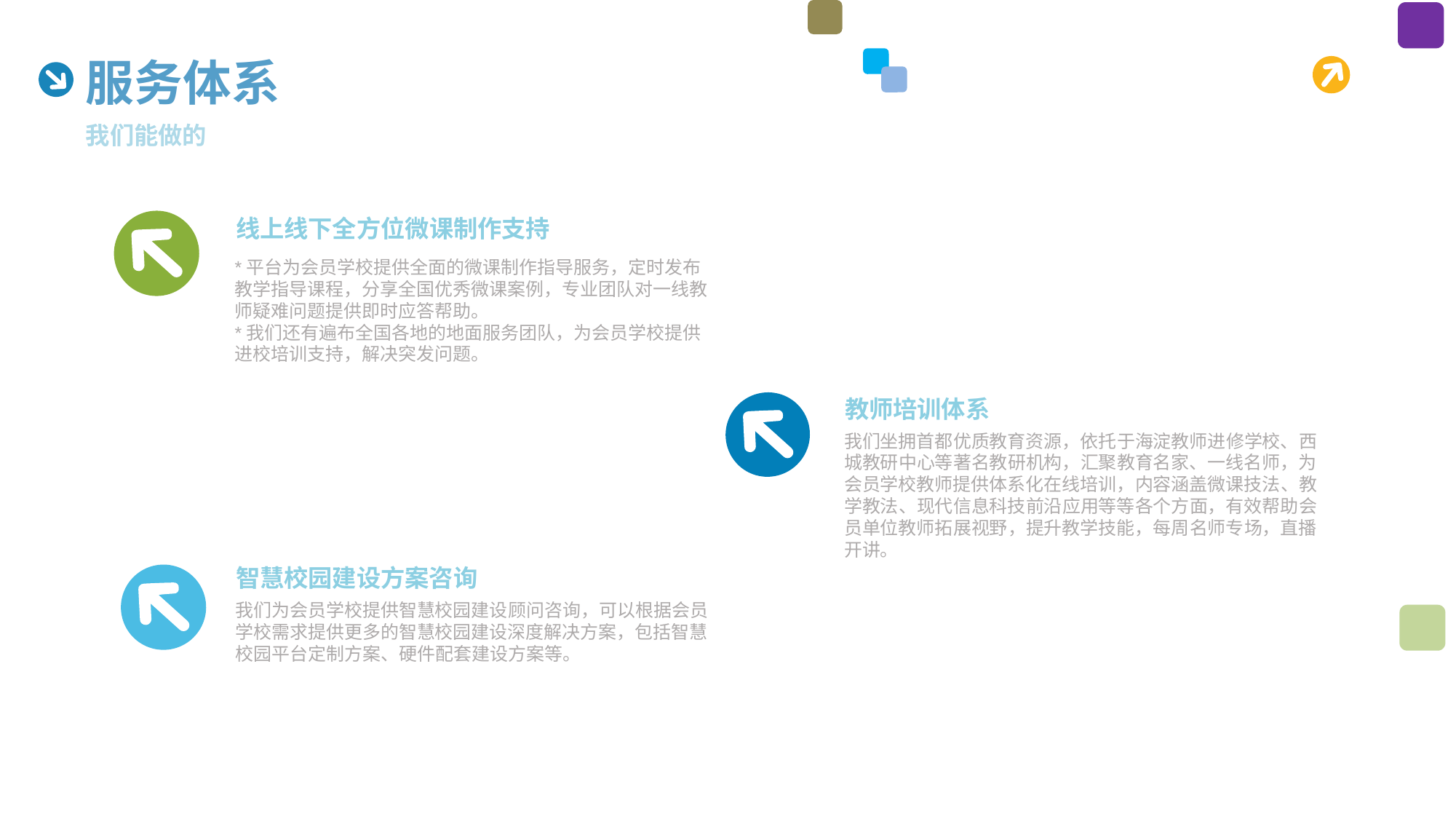

服务体系

我们能做的
线上线下全方位微课制作支持

*平台为会员学校提供全面的微课制作指导服务，定时发布教学指导课程，分享全国优秀微课案例，专业团队对一线教师疑难问题提供即时应答帮助。
*我们还有遍布全国各地的地面服务团队，为会员学校提供进校培训支持，解决突发问题。
教师培训体系

我们坐拥首都优质教育资源，依托于海淀教师进修学校、西城教研中心等著名教研机构，汇聚教育名家、一线名师，为会员学校教师提供体系化在线培训，内容涵盖微课技法、教学教法、现代信息科技前沿应用等等各个方面，有效帮助会员单位教师拓展视野，提升教学技能，每周名师专场，直播开讲。
智慧校园建设方案咨询

我们为会员学校提供智慧校园建设顾问咨询，可以根据会员学校需求提供更多的智慧校园建设深度解决方案，包括智慧校园平台定制方案、硬件配套建设方案等。